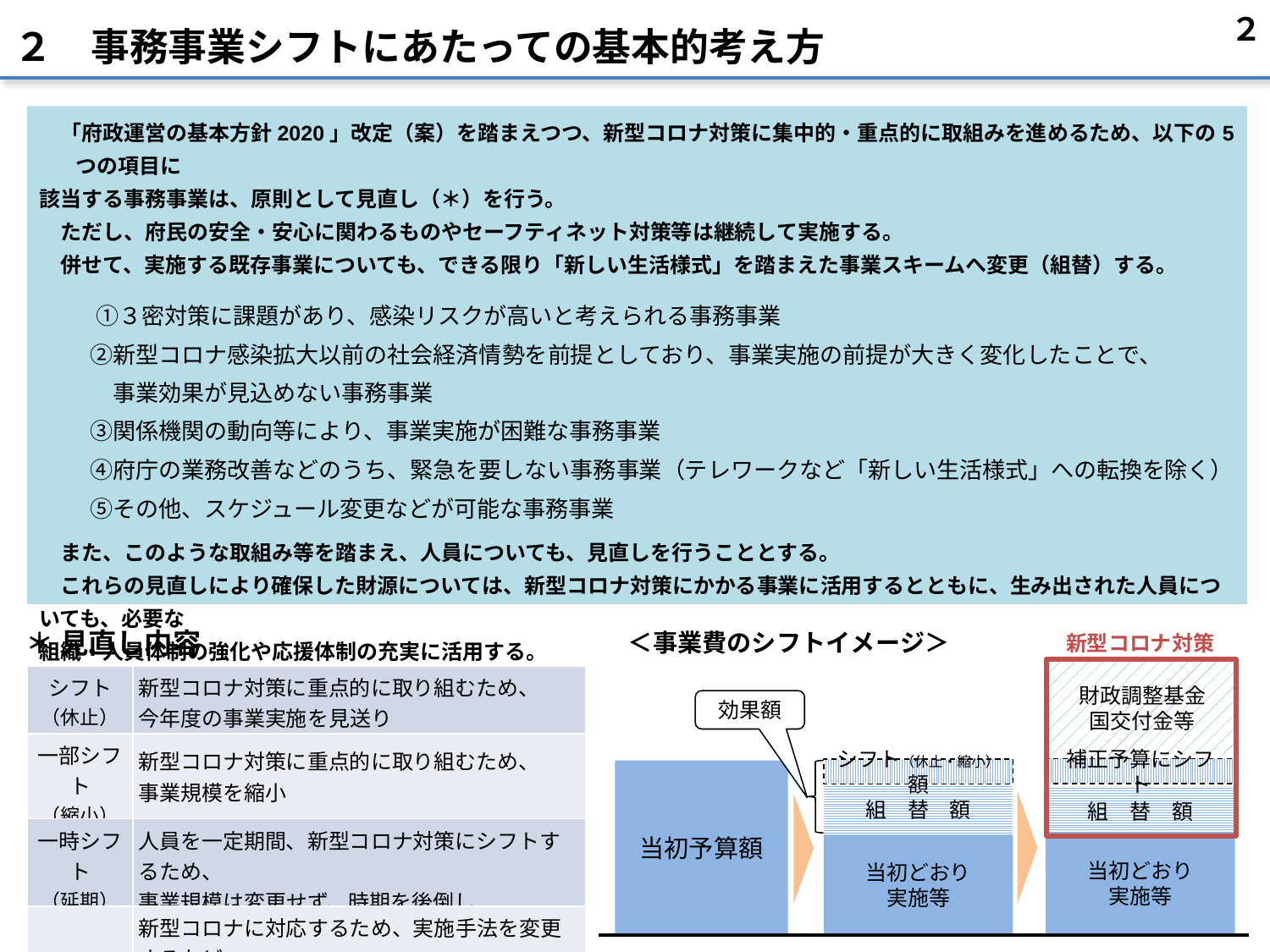

２
２　事務事業シフトにあたっての基本的考え方
　「府政運営の基本方針2020」改定（案）を踏まえつつ、新型コロナ対策に集中的・重点的に取組みを進めるため、以下の5つの項目に
該当する事務事業は、原則として見直し（＊）を行う。
　ただし、府民の安全・安心に関わるものやセーフティネット対策等は継続して実施する。
　併せて、実施する既存事業についても、できる限り「新しい生活様式」を踏まえた事業スキームへ変更（組替）する。

 　　①３密対策に課題があり、感染リスクが高いと考えられる事務事業
　　 ②新型コロナ感染拡大以前の社会経済情勢を前提としており、事業実施の前提が大きく変化したことで、
　　　 事業効果が見込めない事務事業
　　 ③関係機関の動向等により、事業実施が困難な事務事業
　 　④府庁の業務改善などのうち、緊急を要しない事務事業（テレワークなど「新しい生活様式」への転換を除く）
　 　⑤その他、スケジュール変更などが可能な事務事業
　また、このような取組み等を踏まえ、人員についても、見直しを行うこととする。
　これらの見直しにより確保した財源については、新型コロナ対策にかかる事業に活用するとともに、生み出された人員についても、必要な
組織・人員体制の強化や応援体制の充実に活用する。

＊ 見直し内容
　＜事業費のシフトイメージ＞
新型コロナ対策

財政調整基金
国交付金等
| シフト （休止） | 新型コロナ対策に重点的に取り組むため、 今年度の事業実施を見送り |
| --- | --- |
| 一部シフト （縮小） | 新型コロナ対策に重点的に取り組むため、 事業規模を縮小 |
| 一時シフト （延期） | 人員を一定期間、新型コロナ対策にシフトするため、 事業規模は変更せず、時期を後倒し |
| 組替 | 新型コロナに対応するため、実施手法を変更するなど 見直しを行い、当初の目的どおりの事業を実施 |
効果額
補正予算にシフト
シフト（休止・縮小）額
当初予算額

組　替　額
組　替　額
当初どおり
実施等
当初どおり
実施等